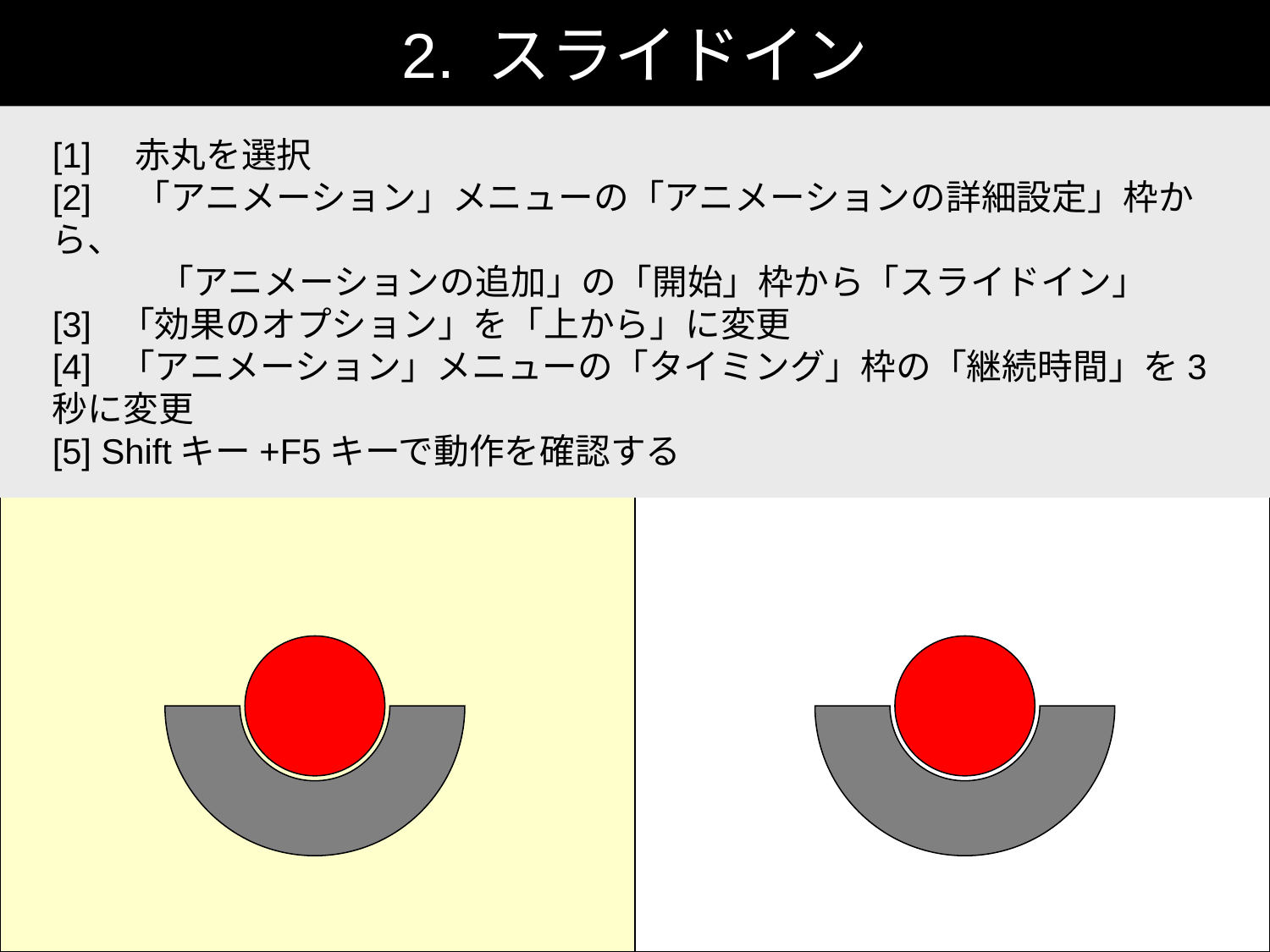

2. スライドイン
[1]　赤丸を選択
[2]　「アニメーション」メニューの「アニメーションの詳細設定」枠から、
　　　「アニメーションの追加」の「開始」枠から「スライドイン」
[3]  「効果のオプション」を「上から」に変更
[4]  「アニメーション」メニューの「タイミング」枠の「継続時間」を3秒に変更
[5] Shiftキー+F5キーで動作を確認する